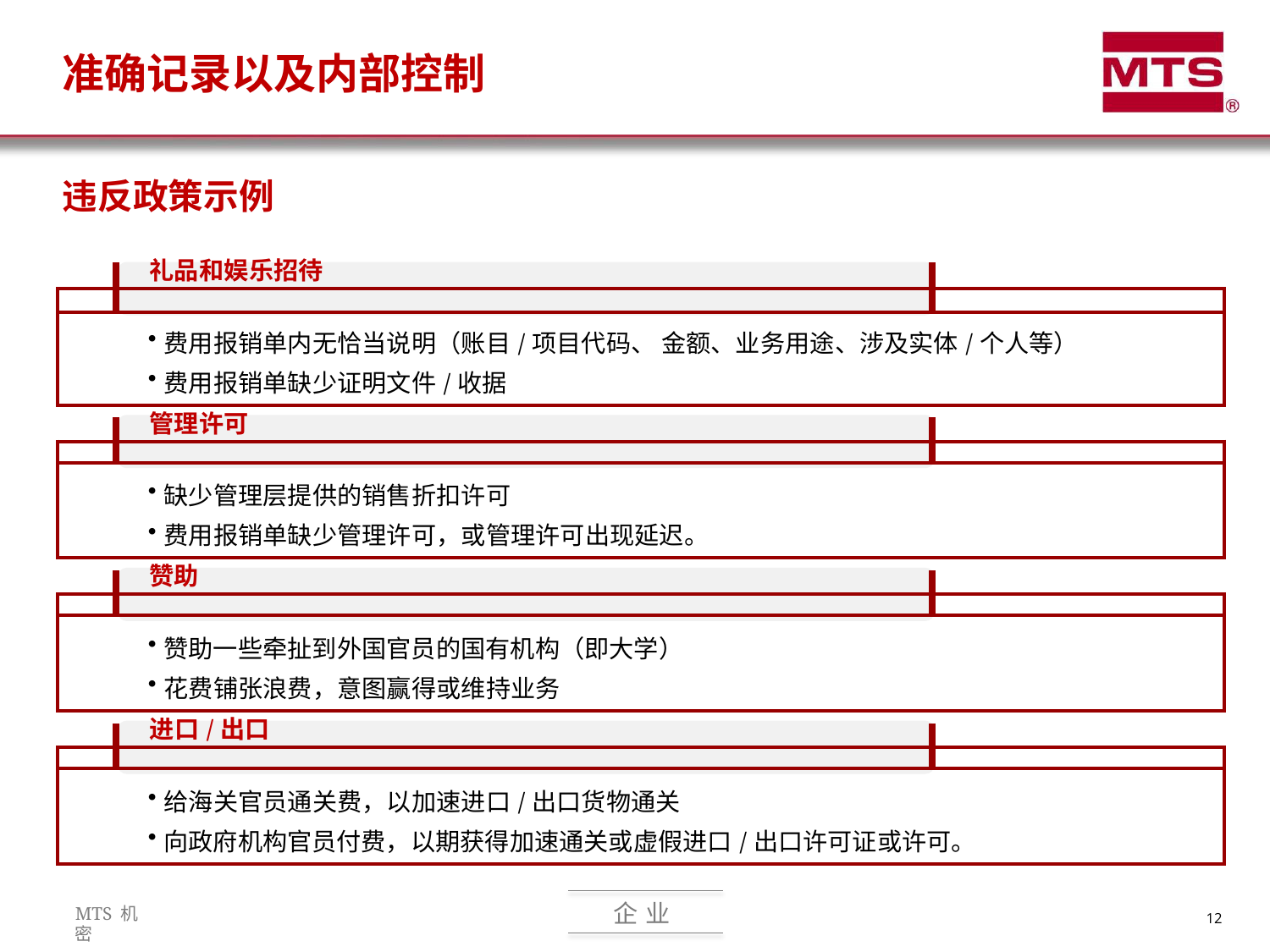

# 准确记录以及内部控制
违反政策示例

|  | 礼品和娱乐招待 |  |
| --- | --- | --- |
|  |  |  |
| 费用报销单内无恰当说明（账目/项目代码、 金额、业务用途、涉及实体/个人等） 费用报销单缺少证明文件/收据 |  |  |

|  | 管理许可 |  |
| --- | --- | --- |
|  |  |  |
| 缺少管理层提供的销售折扣许可 费用报销单缺少管理许可，或管理许可出现延迟。 |  |  |

|  | 赞助 |  |
| --- | --- | --- |
|  |  |  |
| 赞助一些牵扯到外国官员的国有机构（即大学） 花费铺张浪费，意图赢得或维持业务 |  |  |

|  | 进口/出口 |  |
| --- | --- | --- |
|  |  |  |
| 给海关官员通关费，以加速进口/出口货物通关 向政府机构官员付费，以期获得加速通关或虚假进口/出口许可证或许可。 |  |  |
企 业
MTS 机密
12